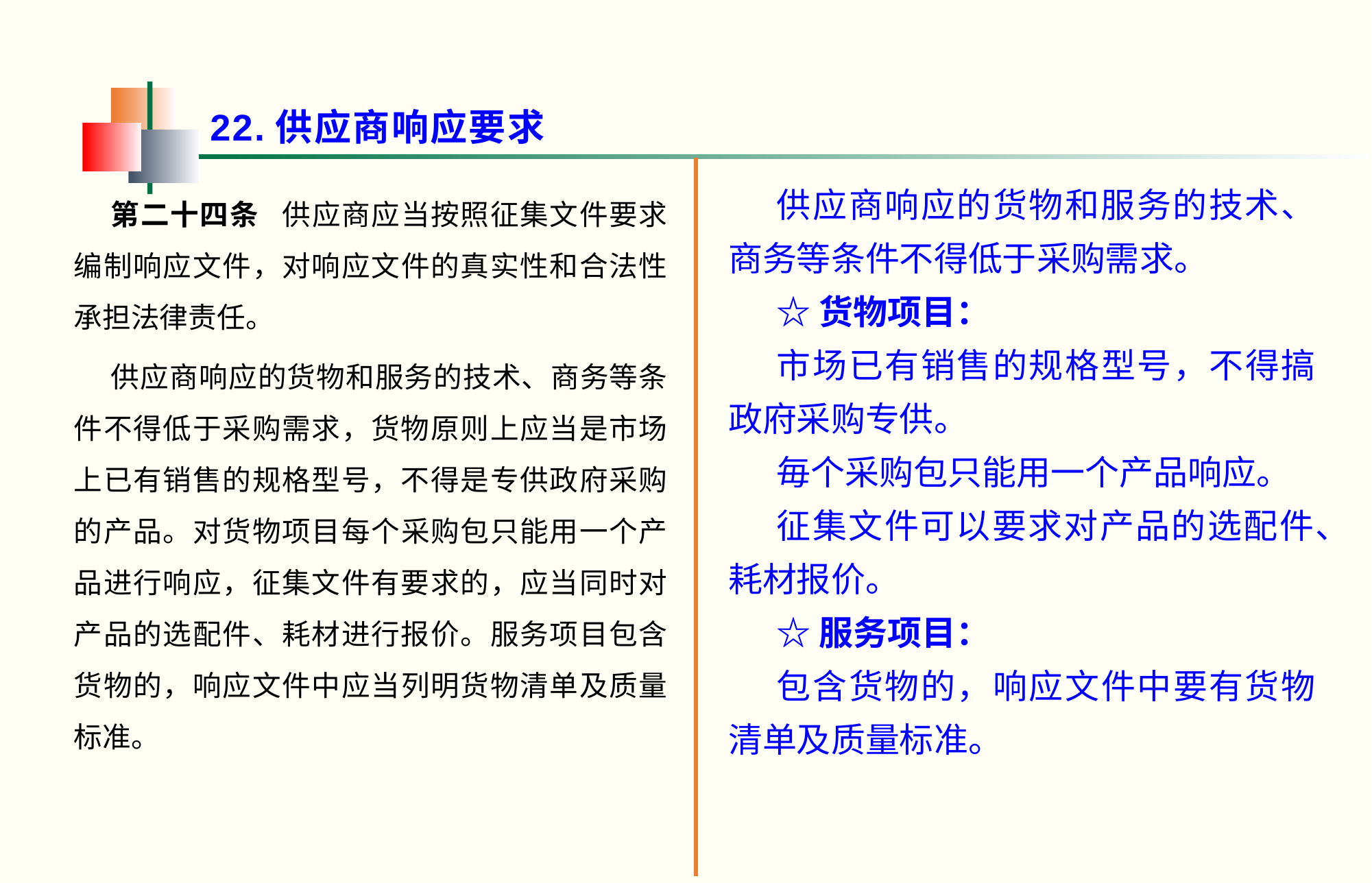

22.供应商响应要求
供应商响应的货物和服务的技术、商务等条件不得低于采购需求。
☆货物项目：
市场已有销售的规格型号，不得搞政府采购专供。
毎个采购包只能用一个产品响应。
征集文件可以要求对产品的选配件、耗材报价。
☆服务项目：
包含货物的，响应文件中要有货物清单及质量标准。

第二十四条   供应商应当按照征集文件要求编制响应文件，对响应文件的真实性和合法性承担法律责任。
供应商响应的货物和服务的技术、商务等条件不得低于采购需求，货物原则上应当是市场上已有销售的规格型号，不得是专供政府采购的产品。对货物项目每个采购包只能用一个产品进行响应，征集文件有要求的，应当同时对产品的选配件、耗材进行报价。服务项目包含货物的，响应文件中应当列明货物清单及质量标准。